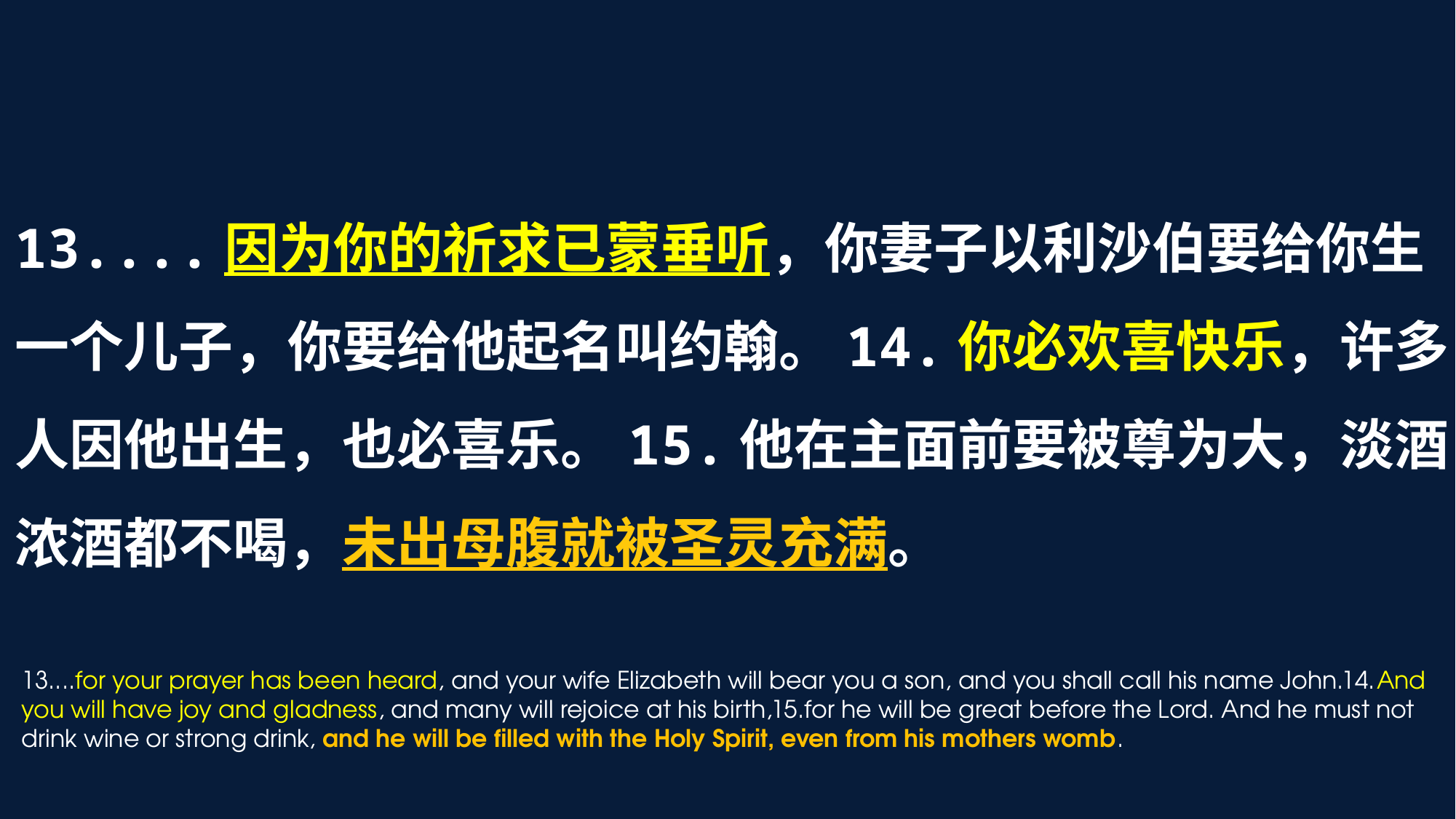

13....因为你的祈求已蒙垂听，你妻子以利沙伯要给你生一个儿子，你要给他起名叫约翰。14.你必欢喜快乐，许多人因他出生，也必喜乐。15.他在主面前要被尊为大，淡酒浓酒都不喝，未出母腹就被圣灵充满。
13....for your prayer has been heard, and your wife Elizabeth will bear you a son, and you shall call his name John.14.And you will have joy and gladness, and many will rejoice at his birth,15.for he will be great before the Lord. And he must not drink wine or strong drink, and he will be filled with the Holy Spirit, even from his mothers womb.